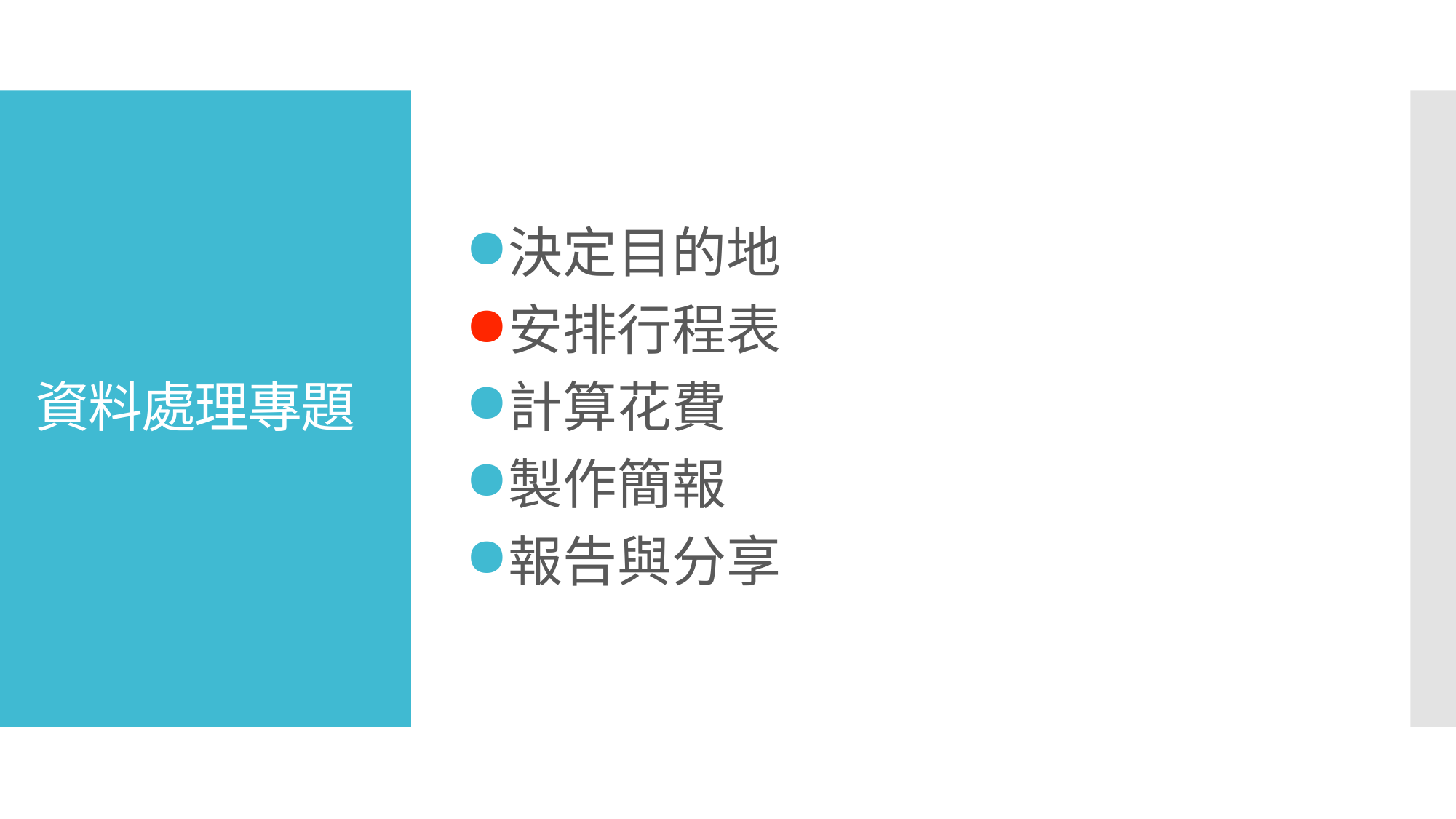

決定目的地
安排行程表
計算花費
製作簡報
報告與分享
# 資料處理專題